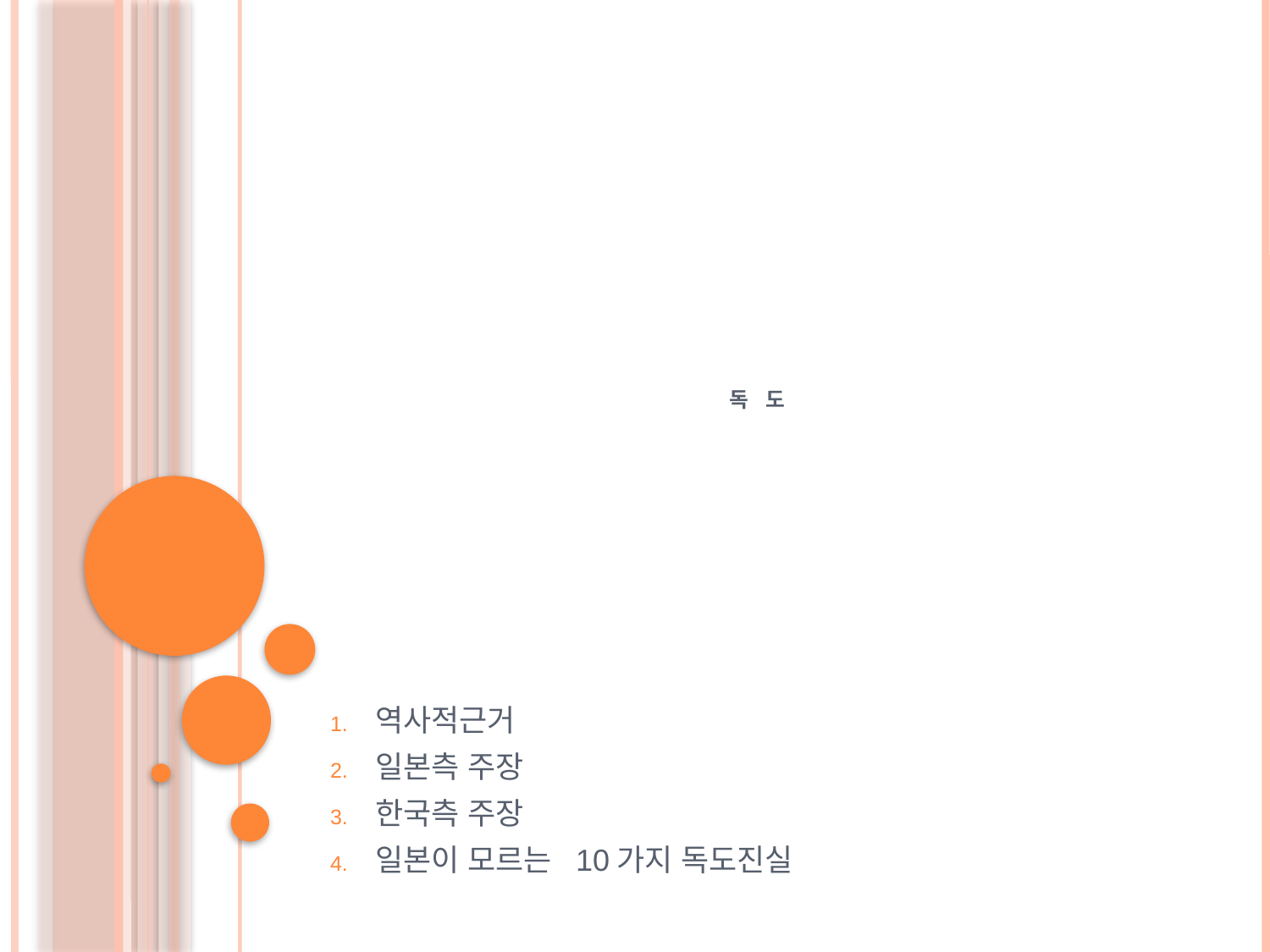

# 독   도
역사적근거
일본측 주장
한국측 주장
일본이 모르는  10가지 독도진실